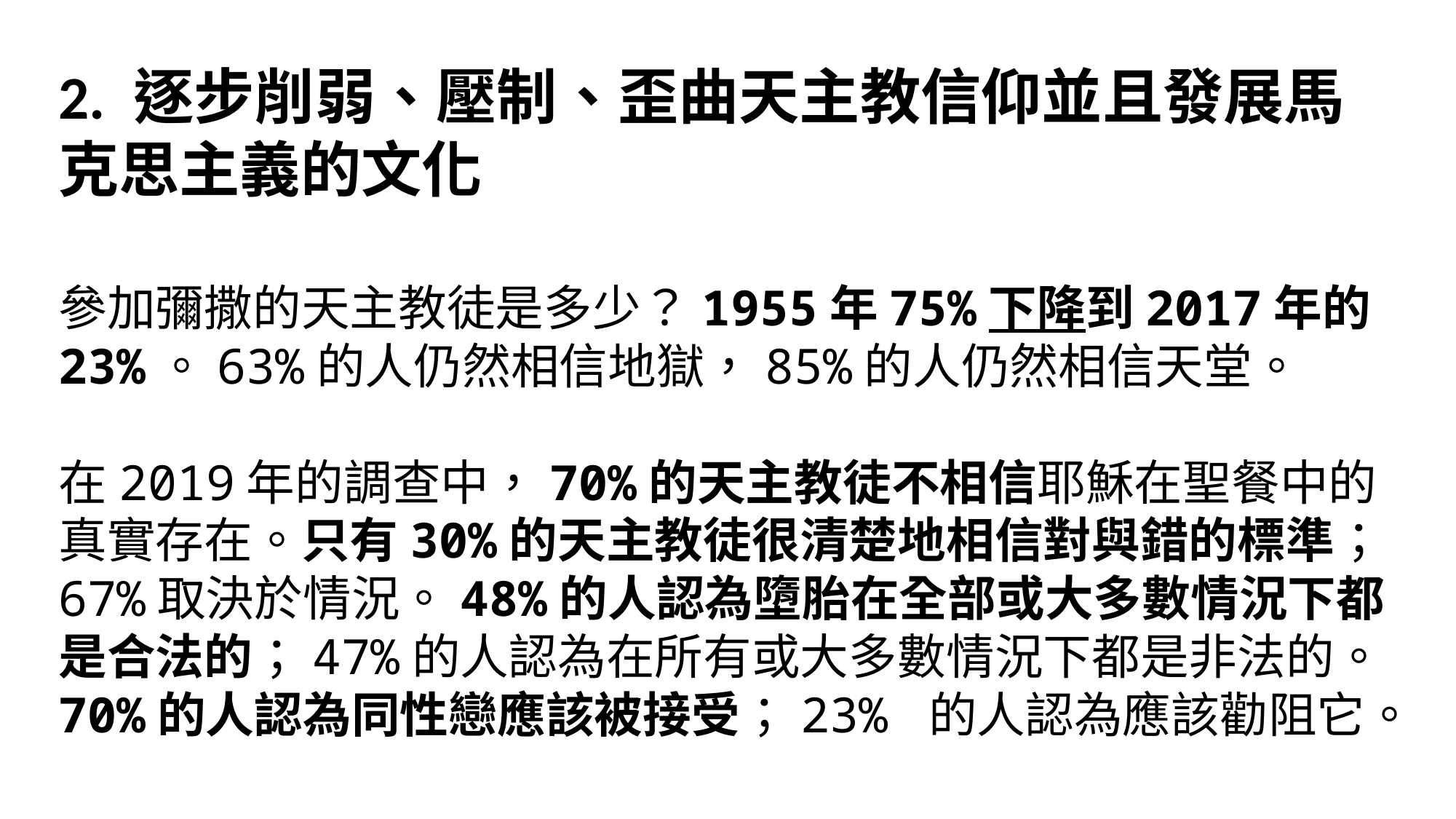

2. 逐步削弱、壓制、歪曲天主教信仰並且發展馬克思主義的文化

參加彌撒的天主教徒是多少？1955年75%下降到2017年的23%。63%的人仍然相信地獄，85%的人仍然相信天堂。

在2019年的調查中，70%的天主教徒不相信耶穌在聖餐中的真實存在。只有30%的天主教徒很清楚地相信對與錯的標準；67%取決於情況。48%的人認為墮胎在全部或大多數情況下都是合法的；47%的人認為在所有或大多數情況下都是非法的。70%的人認為同性戀應該被接受；23% 的人認為應該勸阻它。